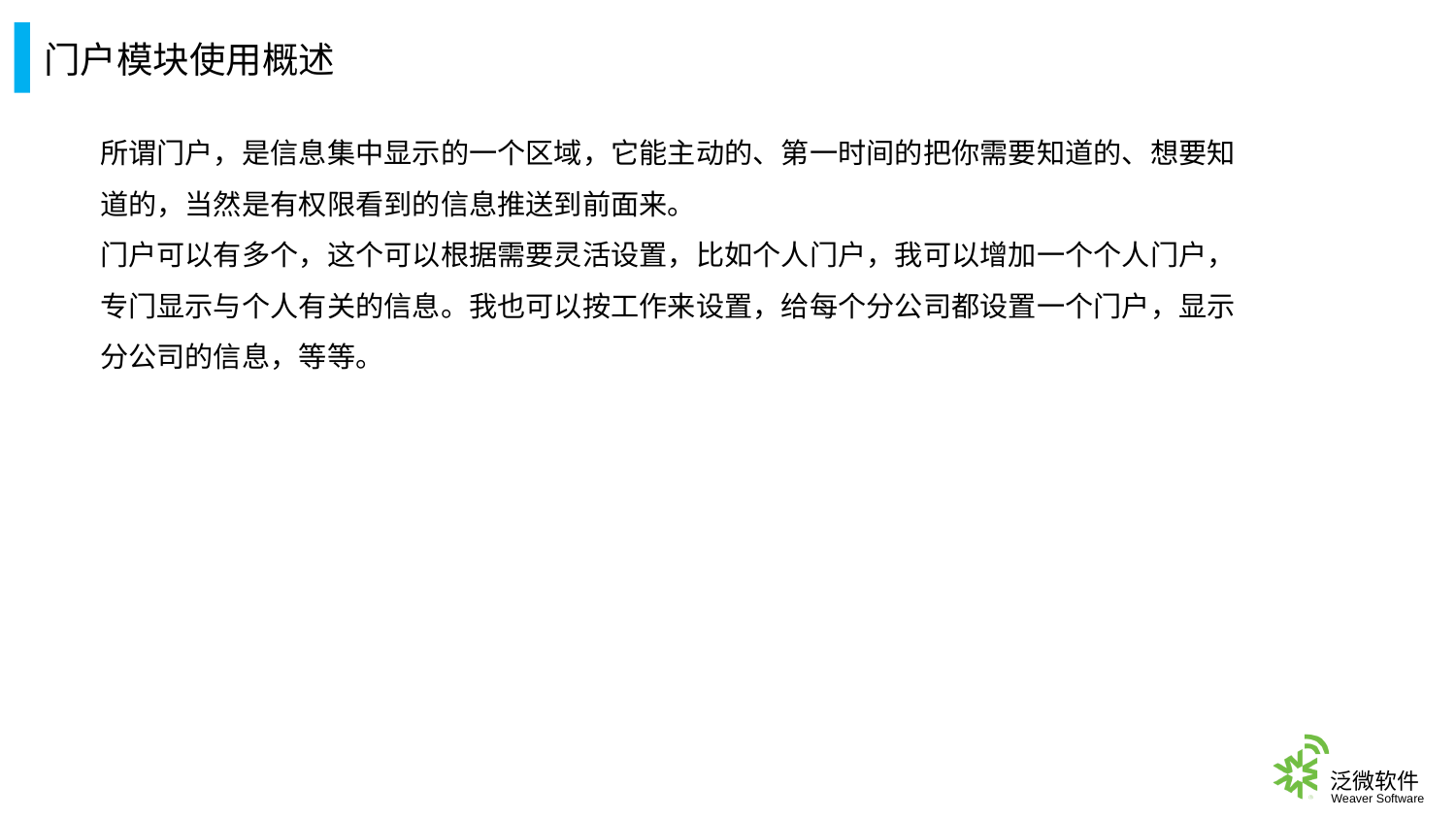

门户模块使用概述
所谓门户，是信息集中显示的一个区域，它能主动的、第一时间的把你需要知道的、想要知道的，当然是有权限看到的信息推送到前面来。
门户可以有多个，这个可以根据需要灵活设置，比如个人门户，我可以增加一个个人门户，专门显示与个人有关的信息。我也可以按工作来设置，给每个分公司都设置一个门户，显示分公司的信息，等等。